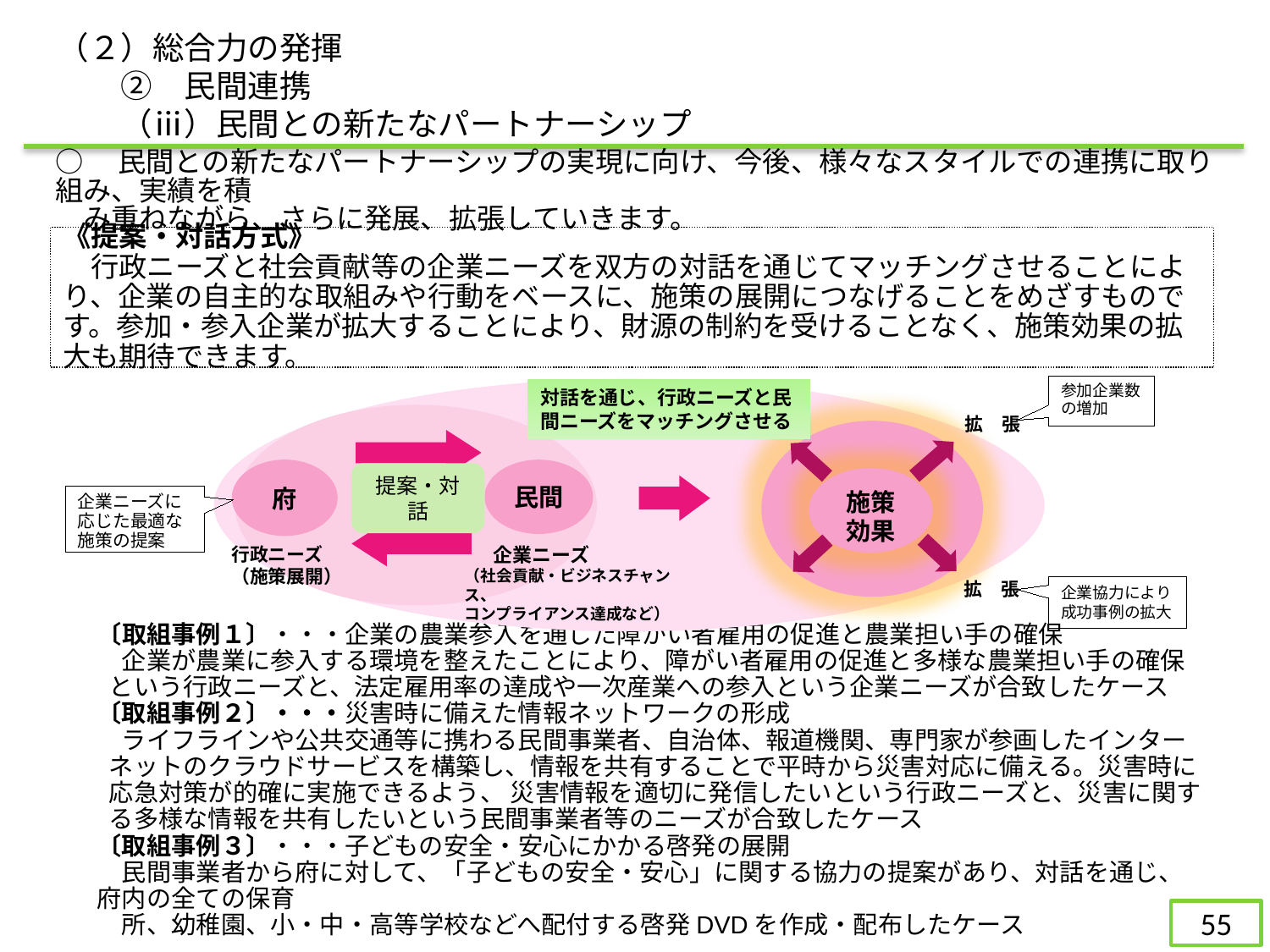

（２）総合力の発揮
　　②　民間連携
　　（ⅲ）民間との新たなパートナーシップ

○　民間との新たなパートナーシップの実現に向け、今後、様々なスタイルでの連携に取り組み、実績を積
　み重ねながら、さらに発展、拡張していきます。
《提案・対話方式》
　行政ニーズと社会貢献等の企業ニーズを双方の対話を通じてマッチングさせることにより、企業の自主的な取組みや行動をベースに、施策の展開につなげることをめざすものです。参加・参入企業が拡大することにより、財源の制約を受けることなく、施策効果の拡大も期待できます。
参加企業数
の増加

対話を通じ、行政ニーズと民間ニーズをマッチングさせる

施策
効果

府
民間

　  企業ニーズ
（社会貢献・ビジネスチャンス、
コンプライアンス達成など）
拡　張
提案・対話
企業ニーズに
応じた最適な
施策の提案
行政ニーズ（施策展開）
拡　張
企業協力により
成功事例の拡大
〔取組事例１〕・・・企業の農業参入を通じた障がい者雇用の促進と農業担い手の確保
　企業が農業に参入する環境を整えたことにより、障がい者雇用の促進と多様な農業担い手の確保という行政ニーズと、法定雇用率の達成や一次産業への参入という企業ニーズが合致したケース
〔取組事例２〕・・・災害時に備えた情報ネットワークの形成
　ライフラインや公共交通等に携わる民間事業者、自治体、報道機関、専門家が参画したインターネットのクラウドサービスを構築し、情報を共有することで平時から災害対応に備える。災害時に応急対策が的確に実施できるよう、 災害情報を適切に発信したいという行政ニーズと、災害に関する多様な情報を共有したいという民間事業者等のニーズが合致したケース
〔取組事例３〕・・・子どもの安全・安心にかかる啓発の展開
　民間事業者から府に対して、「子どもの安全・安心」に関する協力の提案があり、対話を通じ、府内の全ての保育
　所、幼稚園、小・中・高等学校などへ配付する啓発DVDを作成・配布したケース
55